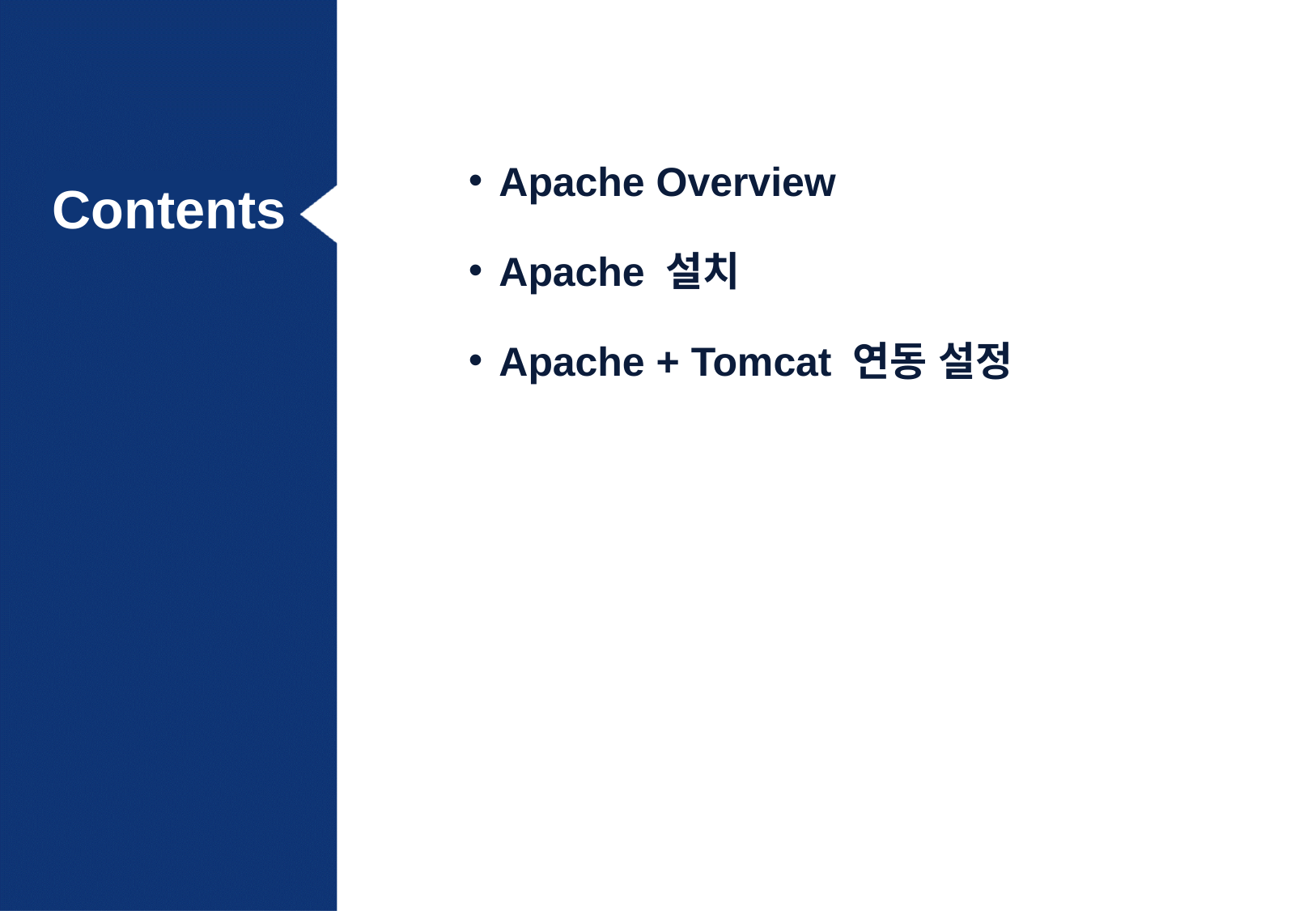

Apache Overview
Apache 설치
Apache + Tomcat 연동 설정